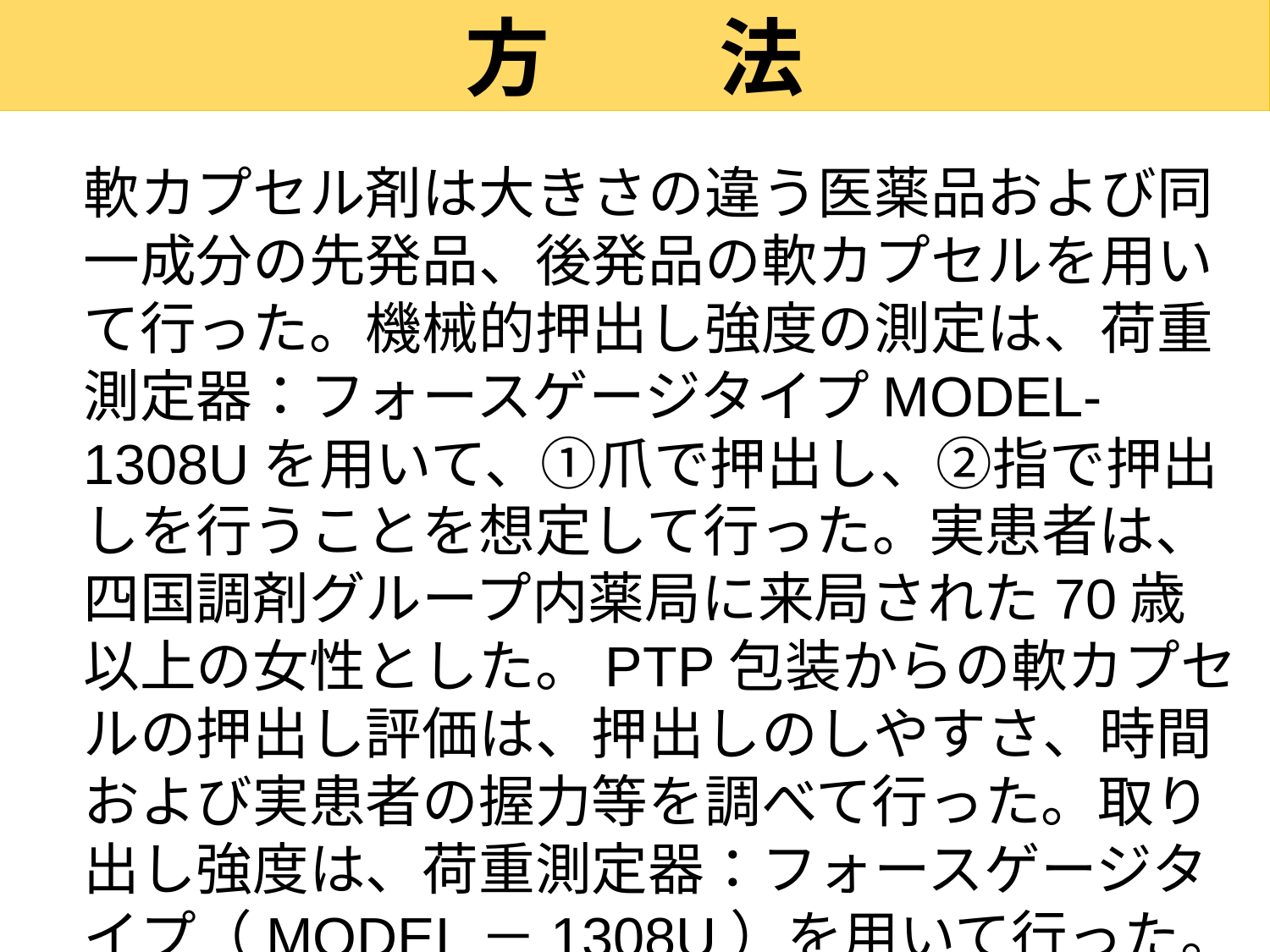

方　　法
軟カプセル剤は大きさの違う医薬品および同一成分の先発品、後発品の軟カプセルを用いて行った。機械的押出し強度の測定は、荷重測定器：フォースゲージタイプMODEL-1308Uを用いて、①爪で押出し、②指で押出しを行うことを想定して行った。実患者は、四国調剤グループ内薬局に来局された70歳以上の女性とした。PTP包装からの軟カプセルの押出し評価は、押出しのしやすさ、時間および実患者の握力等を調べて行った。取り出し強度は、荷重測定器：フォースゲージタイプ（MODEL－1308U）を用いて行った。